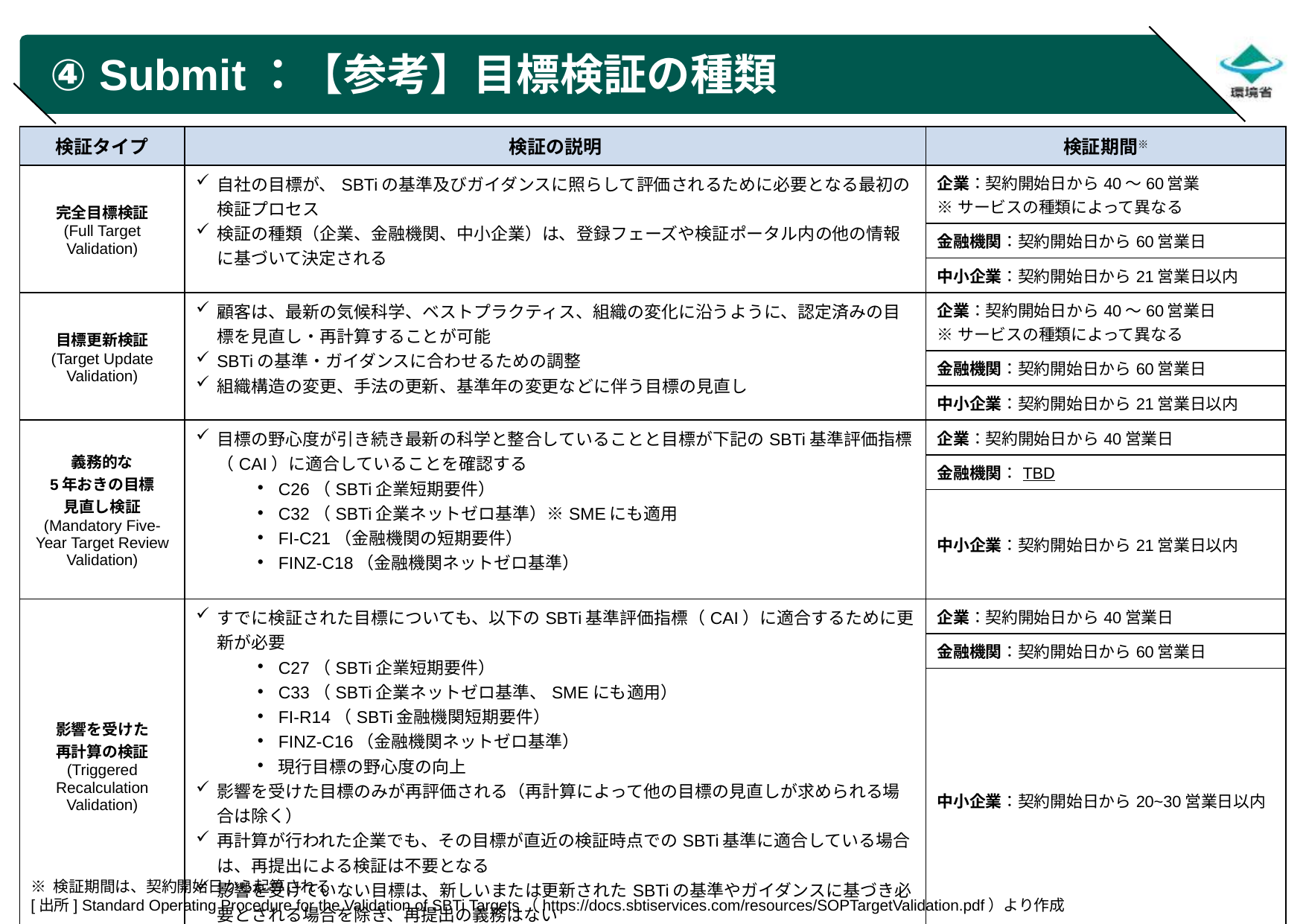

# ④ Submit：【参考】目標検証の種類
| 検証タイプ | 検証の説明 | 検証期間※ |
| --- | --- | --- |
| 完全目標検証 (Full Target Validation) | 自社の目標が、SBTiの基準及びガイダンスに照らして評価されるために必要となる最初の検証プロセス 検証の種類（企業、金融機関、中小企業）は、登録フェーズや検証ポータル内の他の情報に基づいて決定される | 企業：契約開始日から40〜60営業 ※サービスの種類によって異なる |
|  |  | 金融機関：契約開始日から60営業日 |
|  |  | 中小企業：契約開始日から21営業日以内 |
| 目標更新検証 (Target Update Validation) | 顧客は、最新の気候科学、ベストプラクティス、組織の変化に沿うように、認定済みの目標を見直し・再計算することが可能 SBTiの基準・ガイダンスに合わせるための調整 組織構造の変更、手法の更新、基準年の変更などに伴う目標の見直し | 企業：契約開始日から40〜60営業日 ※サービスの種類によって異なる |
|  |  | 金融機関：契約開始日から60営業日 |
|  |  | 中小企業：契約開始日から21営業日以内 |
| 義務的な 5年おきの目標 見直し検証 (Mandatory Five-Year Target Review Validation) | 目標の野心度が引き続き最新の科学と整合していることと目標が下記のSBTi基準評価指標（CAI）に適合していることを確認する C26（SBTi企業短期要件） C32（SBTi企業ネットゼロ基準）※SMEにも適用 FI-C21（金融機関の短期要件） FINZ-C18（金融機関ネットゼロ基準） | 企業：契約開始日から40営業日 |
|  |  | 金融機関：TBD |
|  |  | 中小企業：契約開始日から21営業日以内 |
| 影響を受けた 再計算の検証 (Triggered Recalculation Validation) | すでに検証された目標についても、以下のSBTi基準評価指標（CAI）に適合するために更新が必要 C27（SBTi企業短期要件） C33（SBTi企業ネットゼロ基準、SMEにも適用） FI-R14（SBTi金融機関短期要件） FINZ-C16（金融機関ネットゼロ基準） 現行目標の野心度の向上 影響を受けた目標のみが再評価される（再計算によって他の目標の見直しが求められる場合は除く） 再計算が行われた企業でも、その目標が直近の検証時点でのSBTi基準に適合している場合は、再提出による検証は不要となる 影響を受けていない目標は、新しいまたは更新されたSBTiの基準やガイダンスに基づき必要とされる場合を除き、再提出の義務はない | 企業：契約開始日から40営業日 |
|  |  | 金融機関：契約開始日から60営業日 |
|  |  | 中小企業：契約開始日から20~30営業日以内 |
| 不適合申し立て調査 (Non-compliance allegations Investigation) | SBTi Services は、第三者からの申し立てやランダム監査の一環として、コンプライアンスレビューを実施する場合がある 検証済みの目標が引き続きSBTiの基準に適合しているかどうかを確認するため、特定の側面について検証が行われる | N/A |
※ 検証期間は、契約開始日から起算される
[出所] Standard Operating Procedure for the Validation of SBTi Targets（https://docs.sbtiservices.com/resources/SOPTargetValidation.pdf）より作成